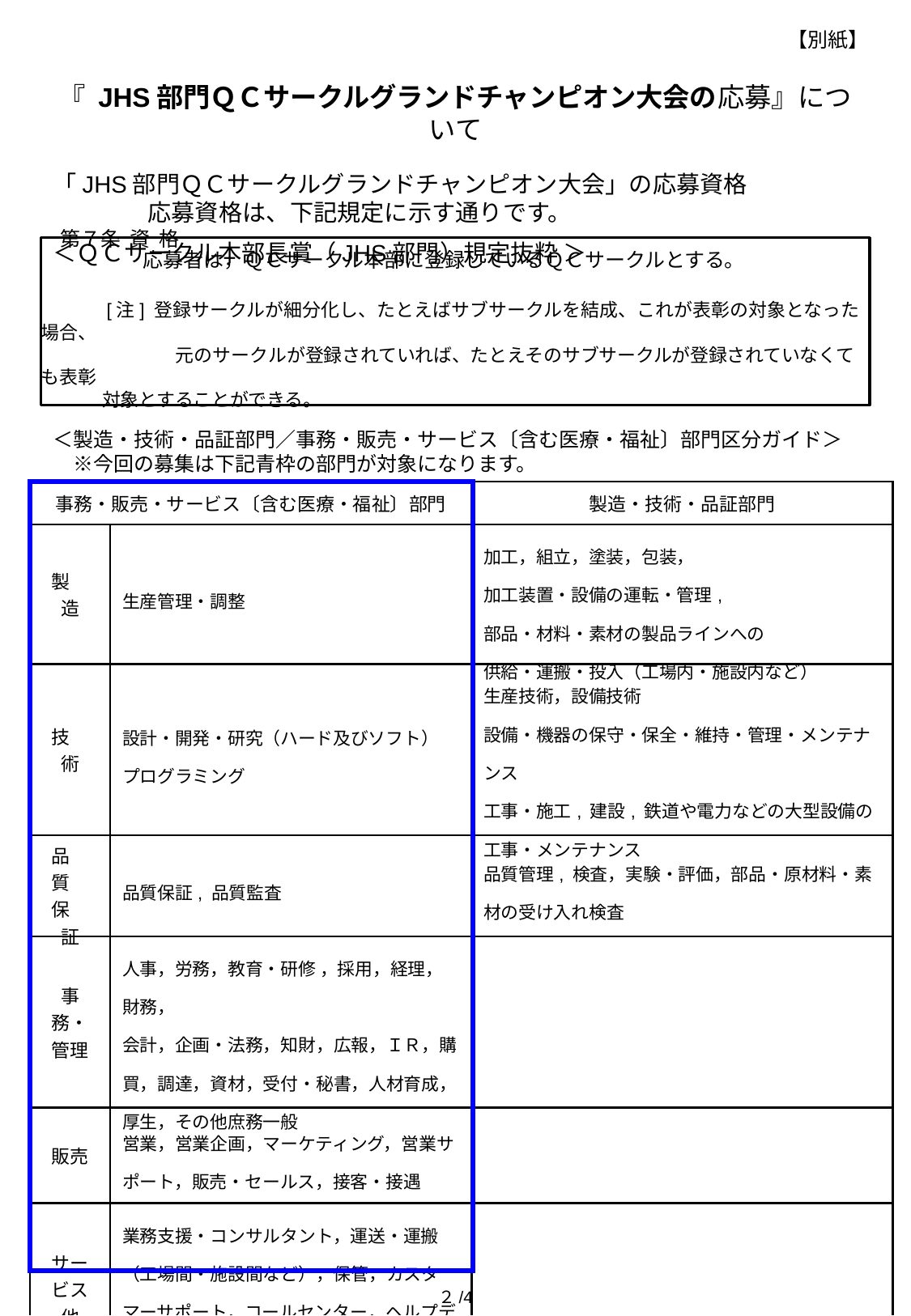

【別紙】
『 JHS部門ＱＣサークルグランドチャンピオン大会の応募』について

「JHS部門ＱＣサークルグランドチャンピオン大会」の応募資格
　　　　応募資格は、下記規定に示す通りです。

＜ＱＣサークル本部長賞（JHS部門）規定抜粋 ＞
第７条 資 格
　　　　　応募者は，ＱＣサークル本部に登録しているＱＣサークルとする。

　　　[注] 登録サークルが細分化し、たとえばサブサークルを結成、これが表彰の対象となった場合、
　　　　　　 　元のサークルが登録されていれば、たとえそのサブサークルが登録されていなくても表彰
              対象とすることができる。
＜製造・技術・品証部門／事務・販売・サービス〔含む医療・福祉〕部門区分ガイド＞
　※今回の募集は下記青枠の部門が対象になります。

| 事務・販売・サービス〔含む医療・福祉〕部門 |  | 製造・技術・品証部門 |
| --- | --- | --- |
| 製　造 | 生産管理・調整 | 加工，組立，塗装，包装， 加工装置・設備の運転・管理, 部品・材料・素材の製品ラインへの 供給・運搬・投入（工場内・施設内など） |
| 技　術 | 設計・開発・研究（ハード及びソフト） プログラミング | 生産技術，設備技術 設備・機器の保守・保全・維持・管理・メンテナンス 工事・施工, 建設, 鉄道や電力などの大型設備の 工事・メンテナンス |
| 品　質　保　証 | 品質保証, 品質監査 | 品質管理, 検査，実験・評価，部品・原材料・素材の受け入れ検査 |
| 事務・ 管理 | 人事，労務，教育・研修 ，採用，経理，財務， 会計，企画・法務，知財，広報，ＩＲ，購買，調達，資材，受付・秘書，人材育成，厚生，その他庶務一般 |  |
| 販売 | 営業，営業企画，マーケティング，営業サポート，販売・セールス，接客・接遇 |  |
| サービス他 | 業務支援・コンサルタント，運送・運搬（工場間・施設間など），保管，カスタマーサポート，コールセンター，ヘルプデスク， 製品のアフターサービス・メンテナンス |  |
２/4